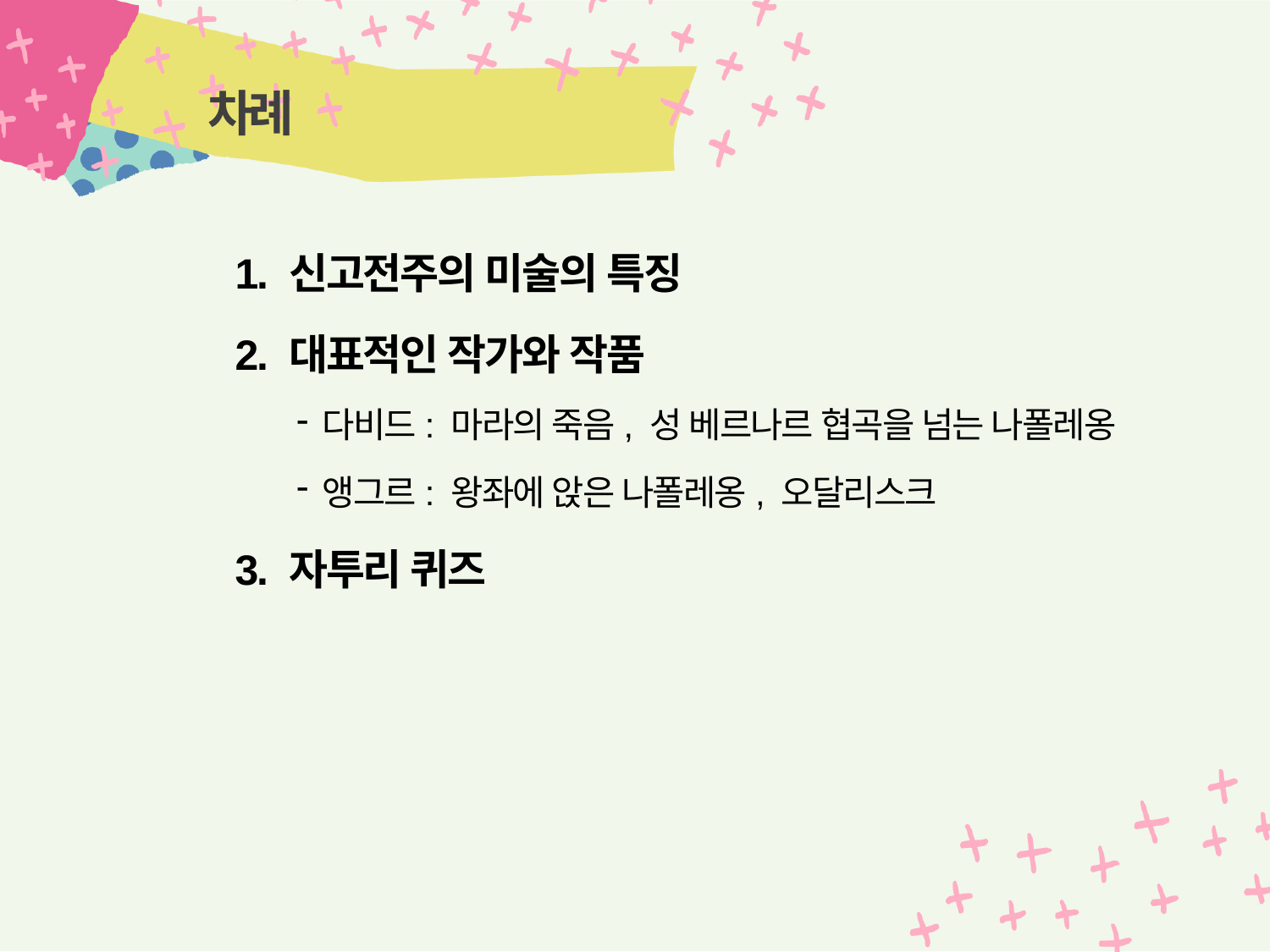

# 차례
1. 신고전주의 미술의 특징
2. 대표적인 작가와 작품
다비드: 마라의 죽음, 성 베르나르 협곡을 넘는 나폴레옹
앵그르: 왕좌에 앉은 나폴레옹, 오달리스크
3. 자투리 퀴즈